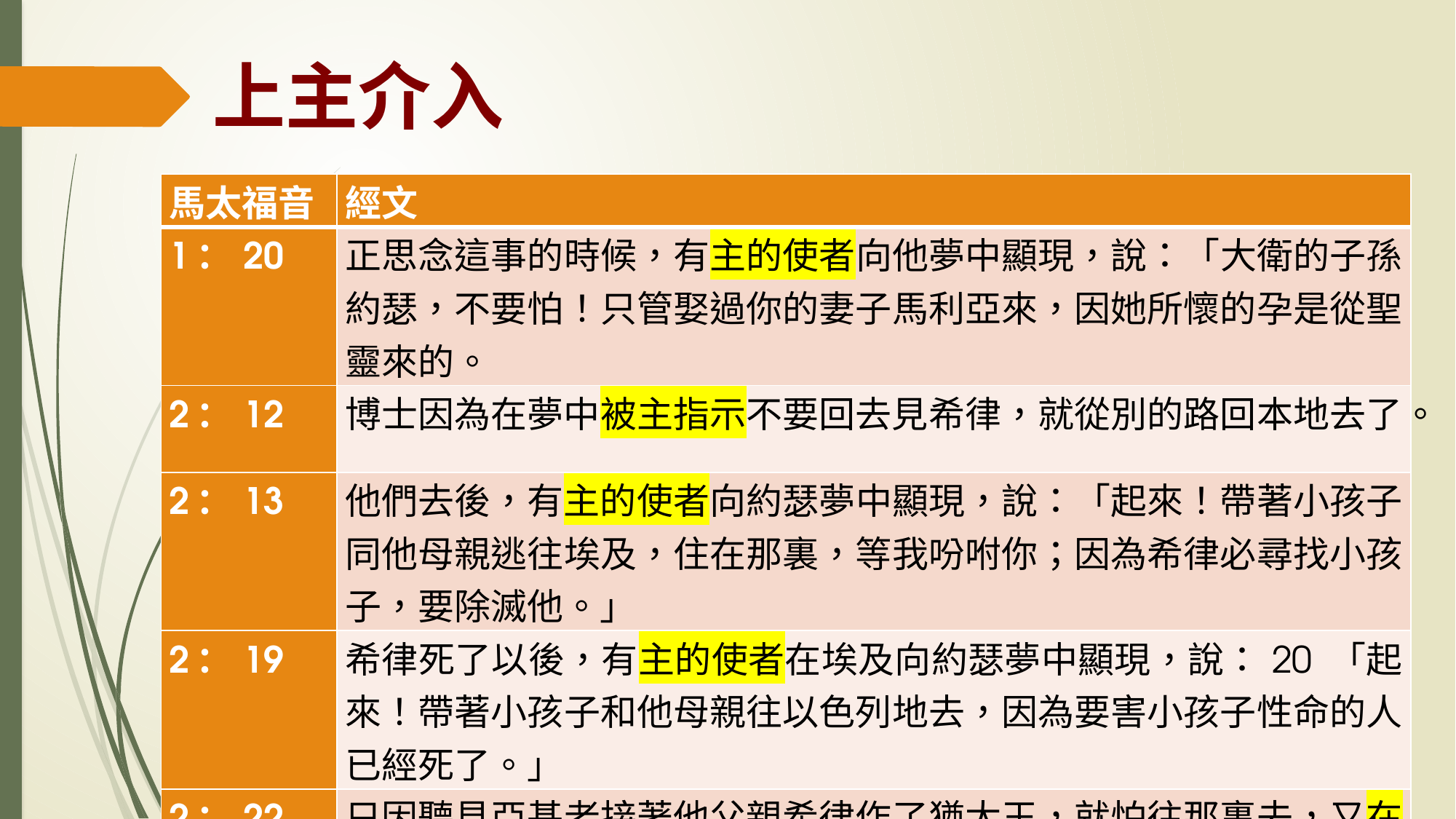

# 上主介入
| 馬太福音 | 經文 |
| --- | --- |
| 1：20 | 正思念這事的時候，有主的使者向他夢中顯現，說：「大衛的子孫約瑟，不要怕！只管娶過你的妻子馬利亞來，因她所懷的孕是從聖靈來的。 |
| 2：12 | 博士因為在夢中被主指示不要回去見希律，就從別的路回本地去了。 |
| 2：13 | 他們去後，有主的使者向約瑟夢中顯現，說：「起來！帶著小孩子同他母親逃往埃及，住在那裏，等我吩咐你；因為希律必尋找小孩子，要除滅他。」 |
| 2：19 | 希律死了以後，有主的使者在埃及向約瑟夢中顯現，說：20 「起來！帶著小孩子和他母親往以色列地去，因為要害小孩子性命的人已經死了。」 |
| 2：22 | 只因聽見亞基老接著他父親希律作了猶太王，就怕往那裏去，又在夢中被主指示，便往加利利境內去了。。。 |